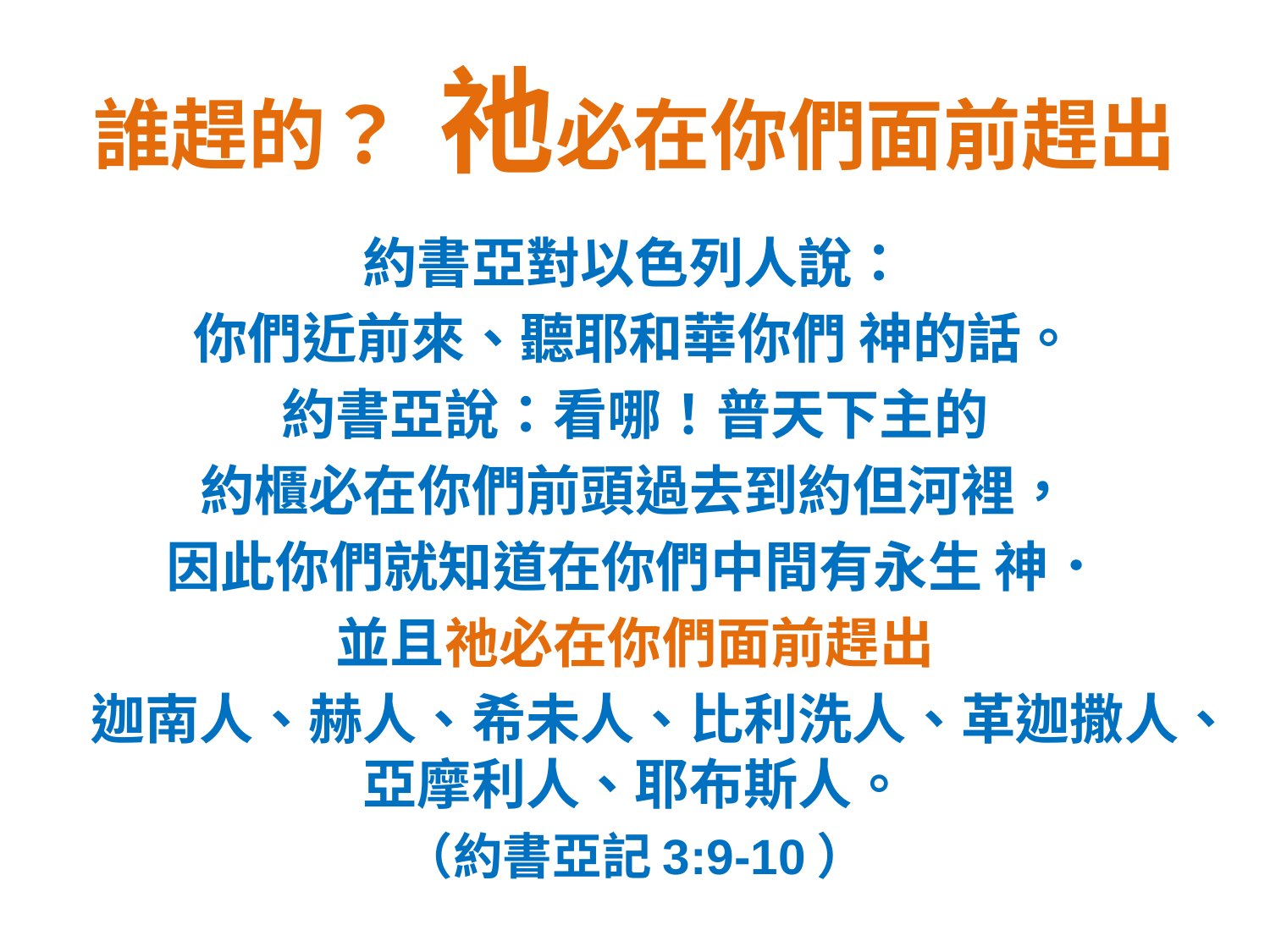

# 誰趕的？  祂必在你們面前趕出
約書亞對以色列人說：
你們近前來、聽耶和華你們 神的話。
約書亞說：看哪！普天下主的
約櫃必在你們前頭過去到約但河裡，
因此你們就知道在你們中間有永生 神．
並且祂必在你們面前趕出
迦南人、赫人、希未人、比利洗人、革迦撒人、亞摩利人、耶布斯人。
（約書亞記3:9-10）